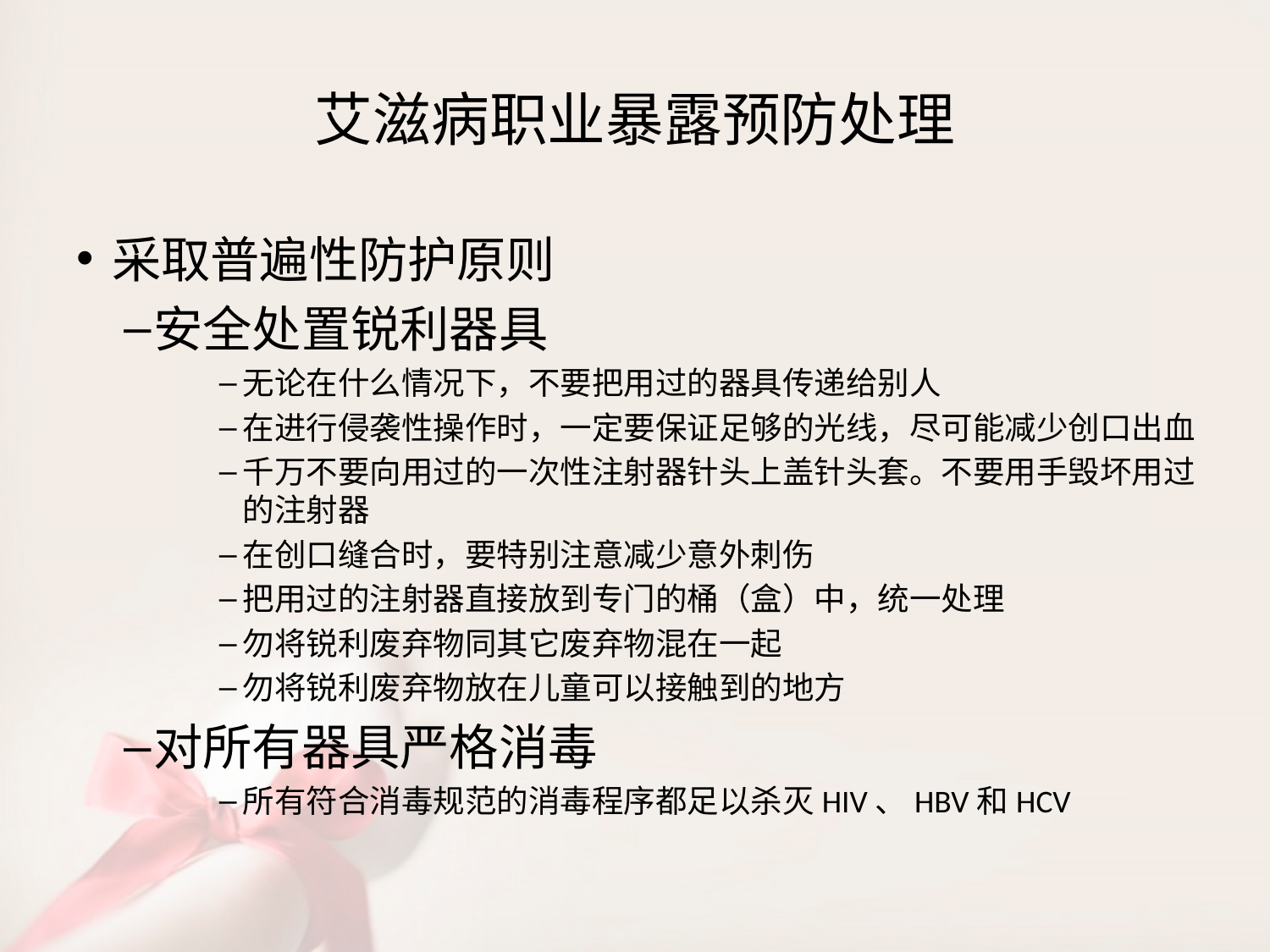

# 艾滋病职业暴露预防处理
采取普遍性防护原则
安全处置锐利器具
无论在什么情况下，不要把用过的器具传递给别人
在进行侵袭性操作时，一定要保证足够的光线，尽可能减少创口出血
千万不要向用过的一次性注射器针头上盖针头套。不要用手毁坏用过的注射器
在创口缝合时，要特别注意减少意外刺伤
把用过的注射器直接放到专门的桶（盒）中，统一处理
勿将锐利废弃物同其它废弃物混在一起
勿将锐利废弃物放在儿童可以接触到的地方
对所有器具严格消毒
所有符合消毒规范的消毒程序都足以杀灭HIV、HBV和HCV